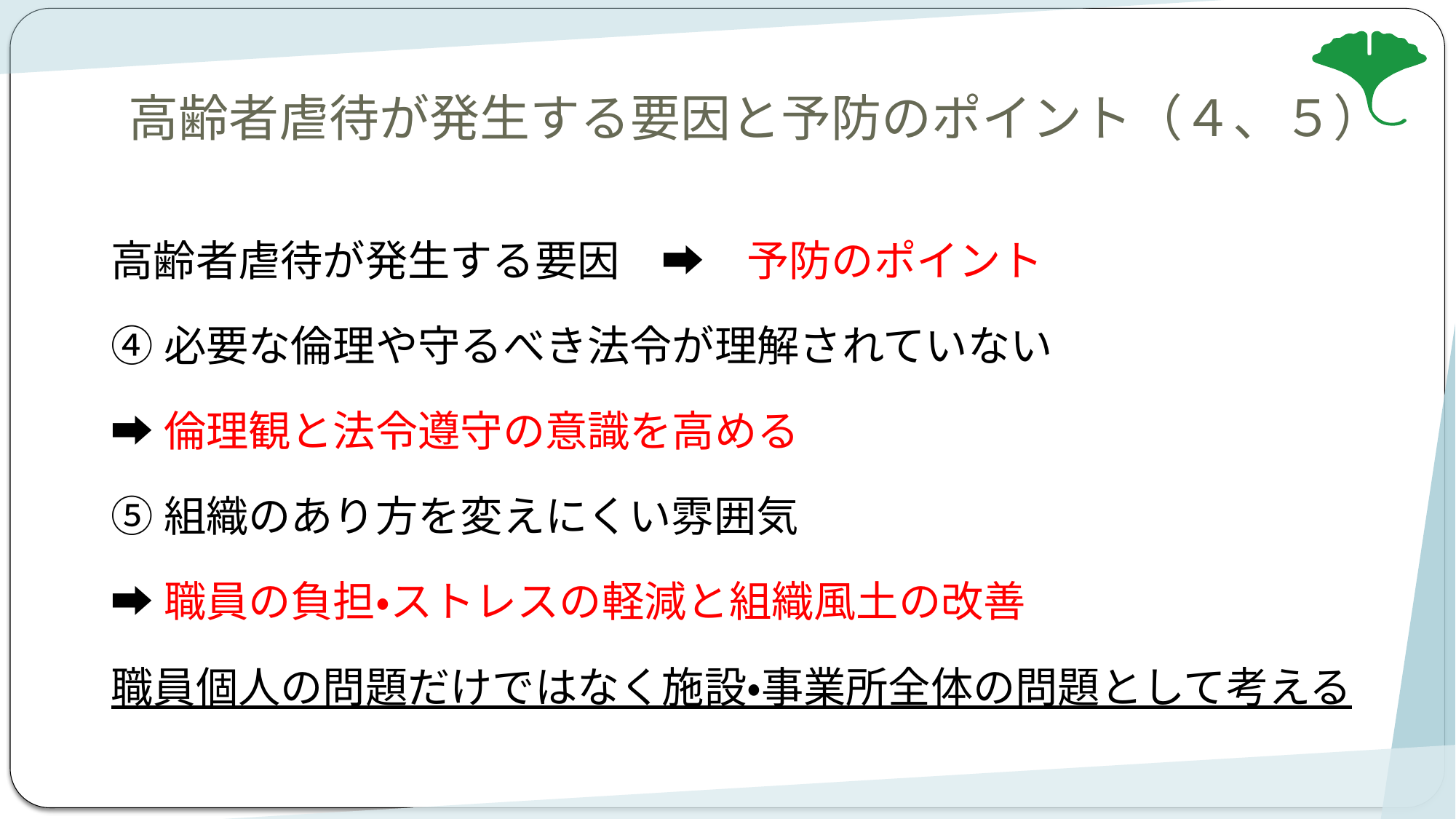

# 高齢者虐待が発生する要因と予防のポイント（４、５）
高齢者虐待が発生する要因　➡　予防のポイント
④必要な倫理や守るべき法令が理解されていない
➡倫理観と法令遵守の意識を高める
⑤組織のあり方を変えにくい雰囲気
➡職員の負担・ストレスの軽減と組織風土の改善
職員個人の問題だけではなく施設・事業所全体の問題として考える